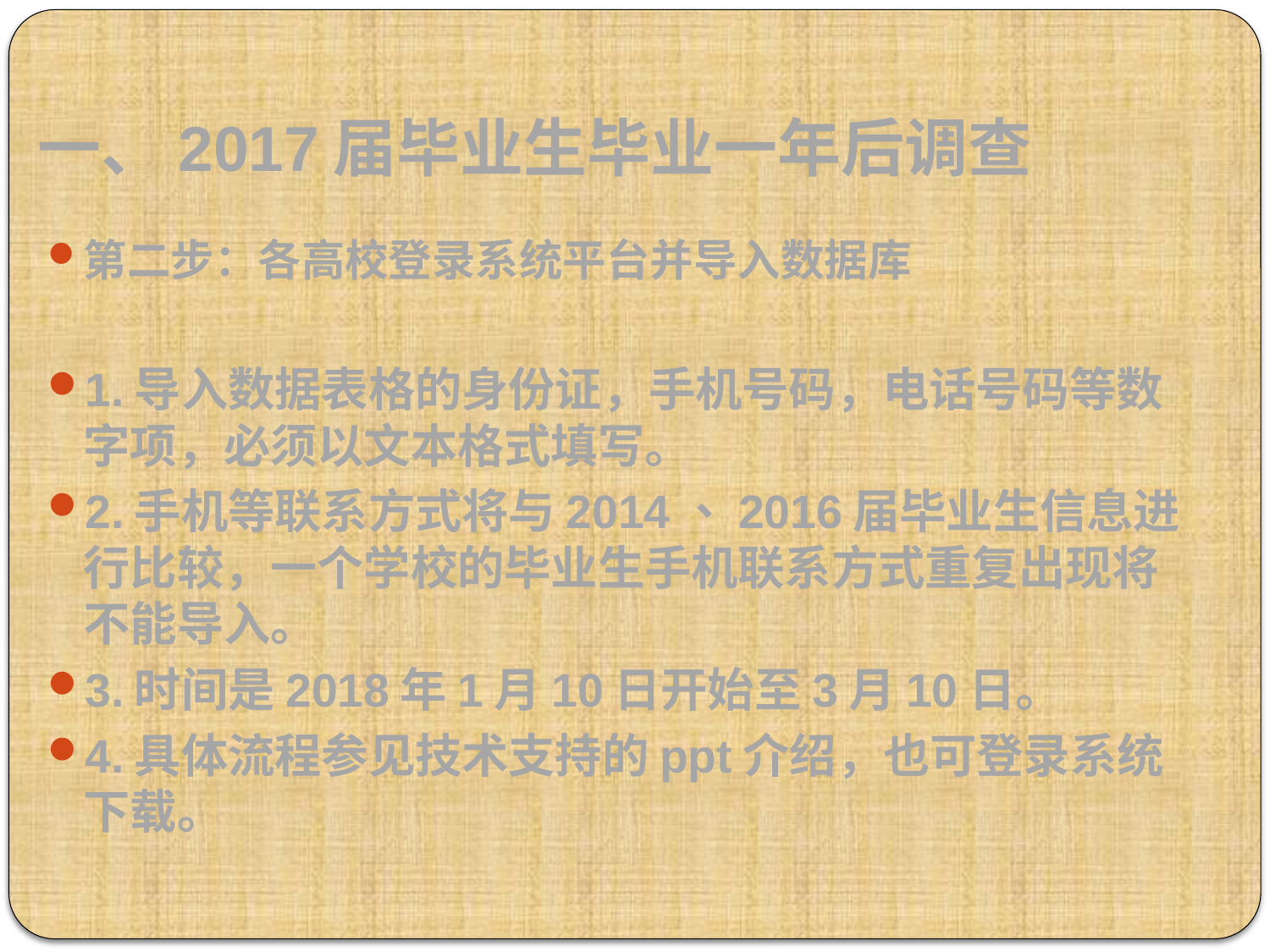

# 一、2017届毕业生毕业一年后调查
第二步：各高校登录系统平台并导入数据库

1.导入数据表格的身份证，手机号码，电话号码等数字项，必须以文本格式填写。
2.手机等联系方式将与2014、2016届毕业生信息进行比较，一个学校的毕业生手机联系方式重复出现将不能导入。
3.时间是2018年1月10日开始至3月10日。
4.具体流程参见技术支持的ppt介绍，也可登录系统下载。